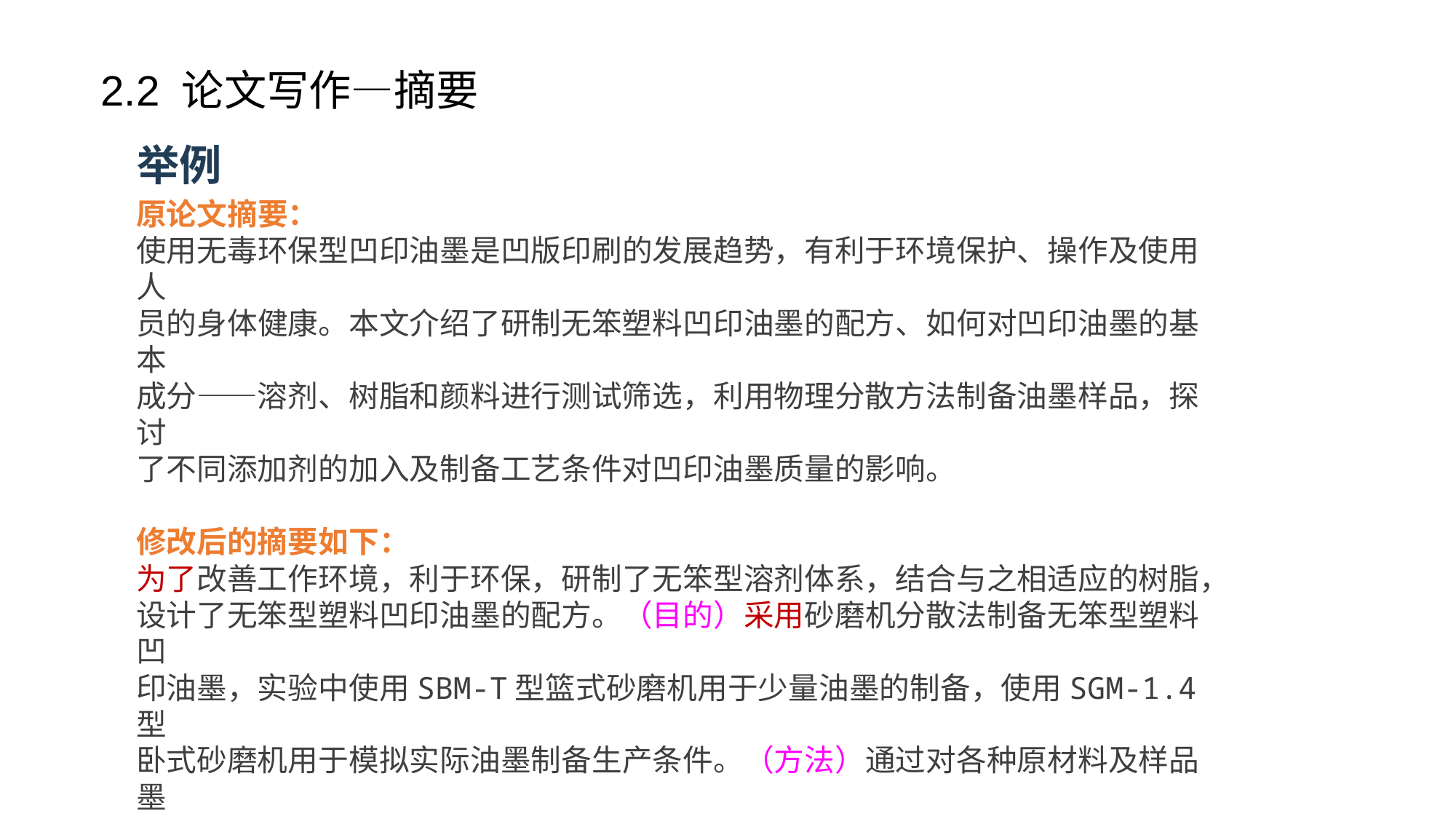

2.2 论文写作—摘要
举例
原论文摘要：
使用无毒环保型凹印油墨是凹版印刷的发展趋势，有利于环境保护、操作及使用人
员的身体健康。本文介绍了研制无笨塑料凹印油墨的配方、如何对凹印油墨的基本
成分——溶剂、树脂和颜料进行测试筛选，利用物理分散方法制备油墨样品，探讨
了不同添加剂的加入及制备工艺条件对凹印油墨质量的影响。

修改后的摘要如下：
为了改善工作环境，利于环保，研制了无笨型溶剂体系，结合与之相适应的树脂，
设计了无笨型塑料凹印油墨的配方。（目的）采用砂磨机分散法制备无笨型塑料凹
印油墨，实验中使用SBM-T型篮式砂磨机用于少量油墨的制备，使用SGM-1.4型
卧式砂磨机用于模拟实际油墨制备生产条件。（方法）通过对各种原材料及样品墨
的测试，得到了无笨型塑料凹印油墨的优化配方，利用优化配方并结合研磨工艺，
制备的油墨能够满足生产需求。（结论）